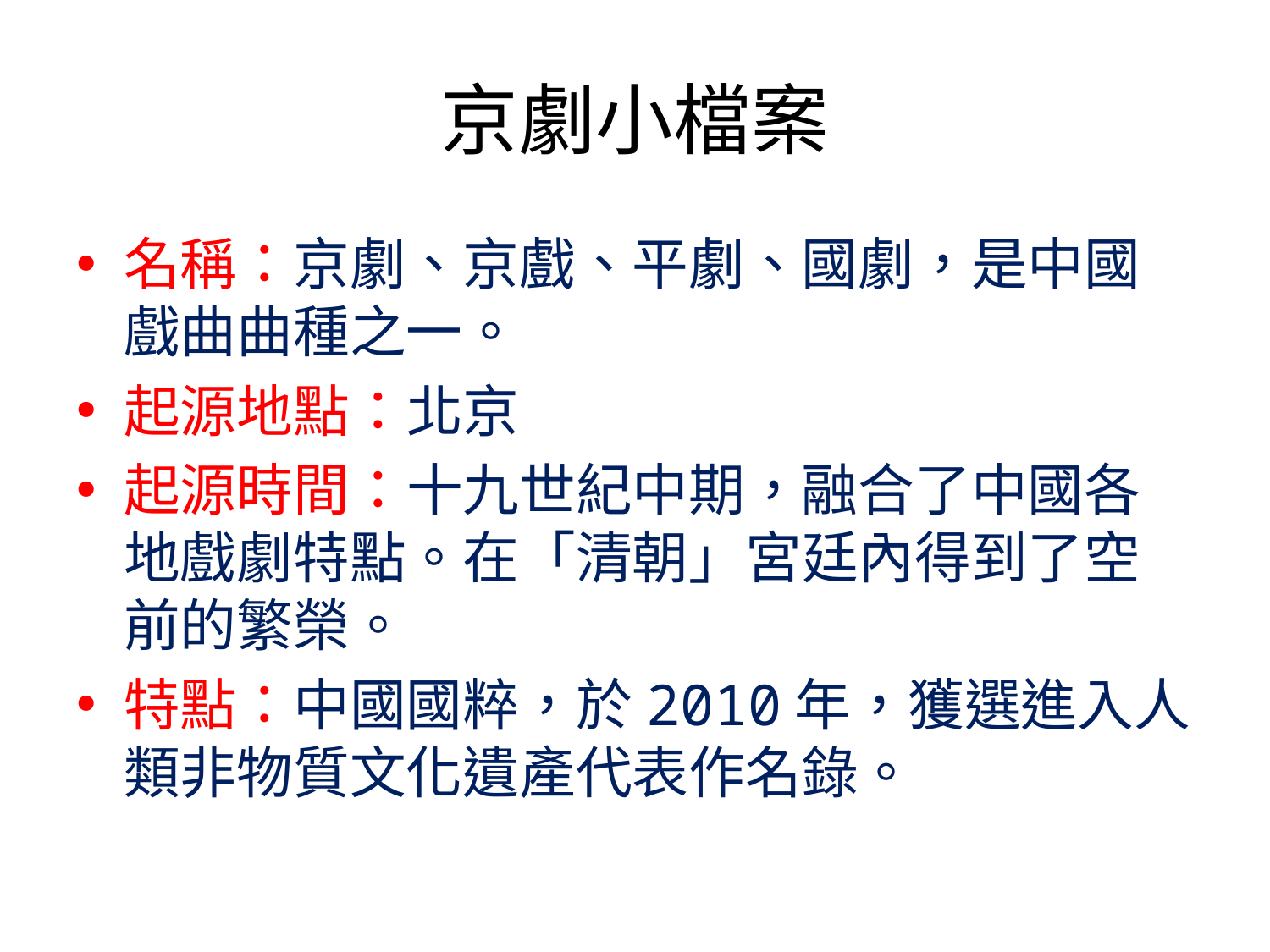

# 京劇小檔案
名稱：京劇、京戲、平劇、國劇，是中國戲曲曲種之一。
起源地點：北京
起源時間：十九世紀中期，融合了中國各地戲劇特點。在「清朝」宮廷內得到了空前的繁榮。
特點：中國國粹，於2010年，獲選進入人類非物質文化遺產代表作名錄。